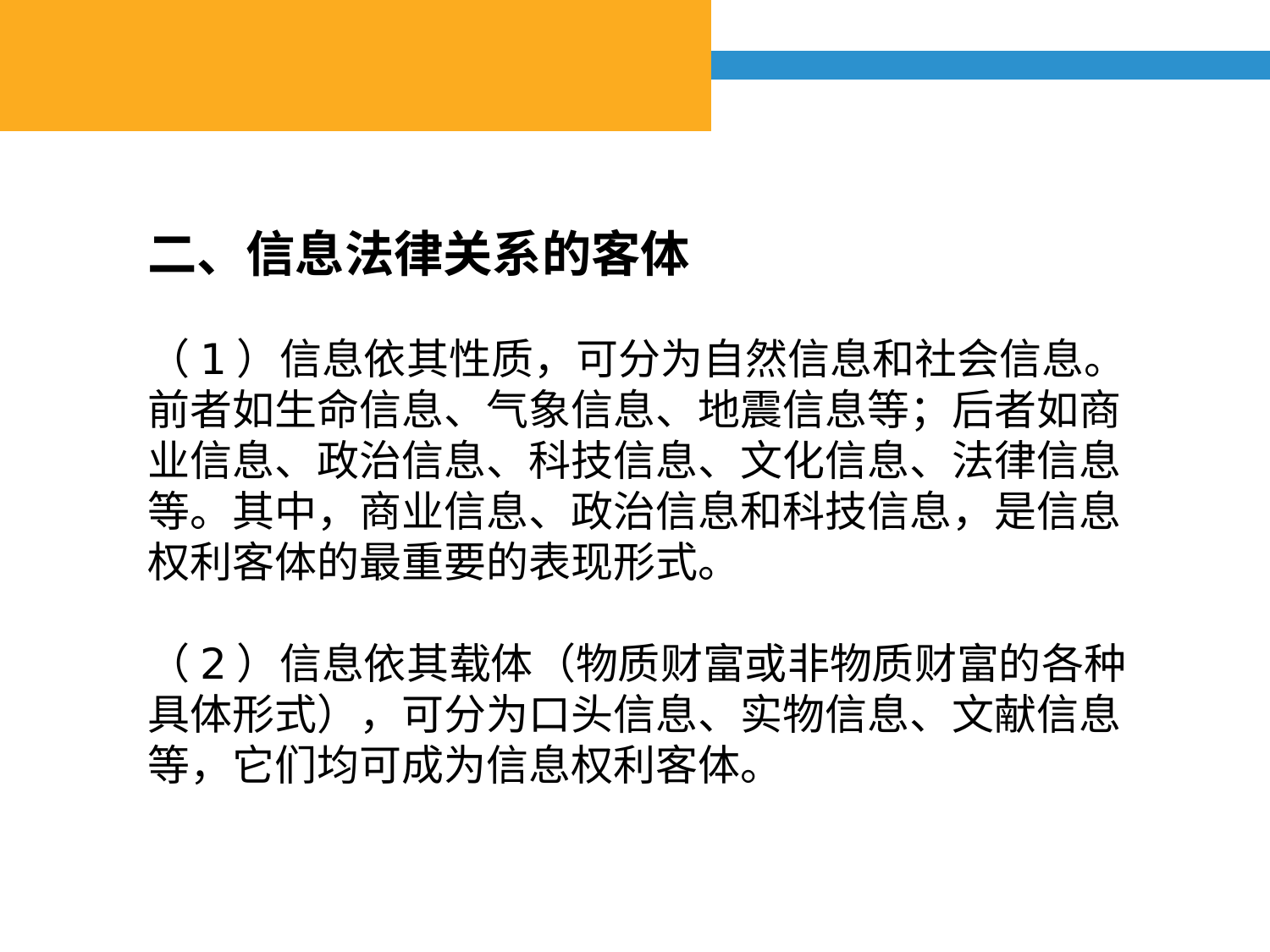

二、信息法律关系的客体

（1）信息依其性质，可分为自然信息和社会信息。前者如生命信息、气象信息、地震信息等；后者如商业信息、政治信息、科技信息、文化信息、法律信息等。其中，商业信息、政治信息和科技信息，是信息权利客体的最重要的表现形式。

（2）信息依其载体（物质财富或非物质财富的各种具体形式），可分为口头信息、实物信息、文献信息等，它们均可成为信息权利客体。